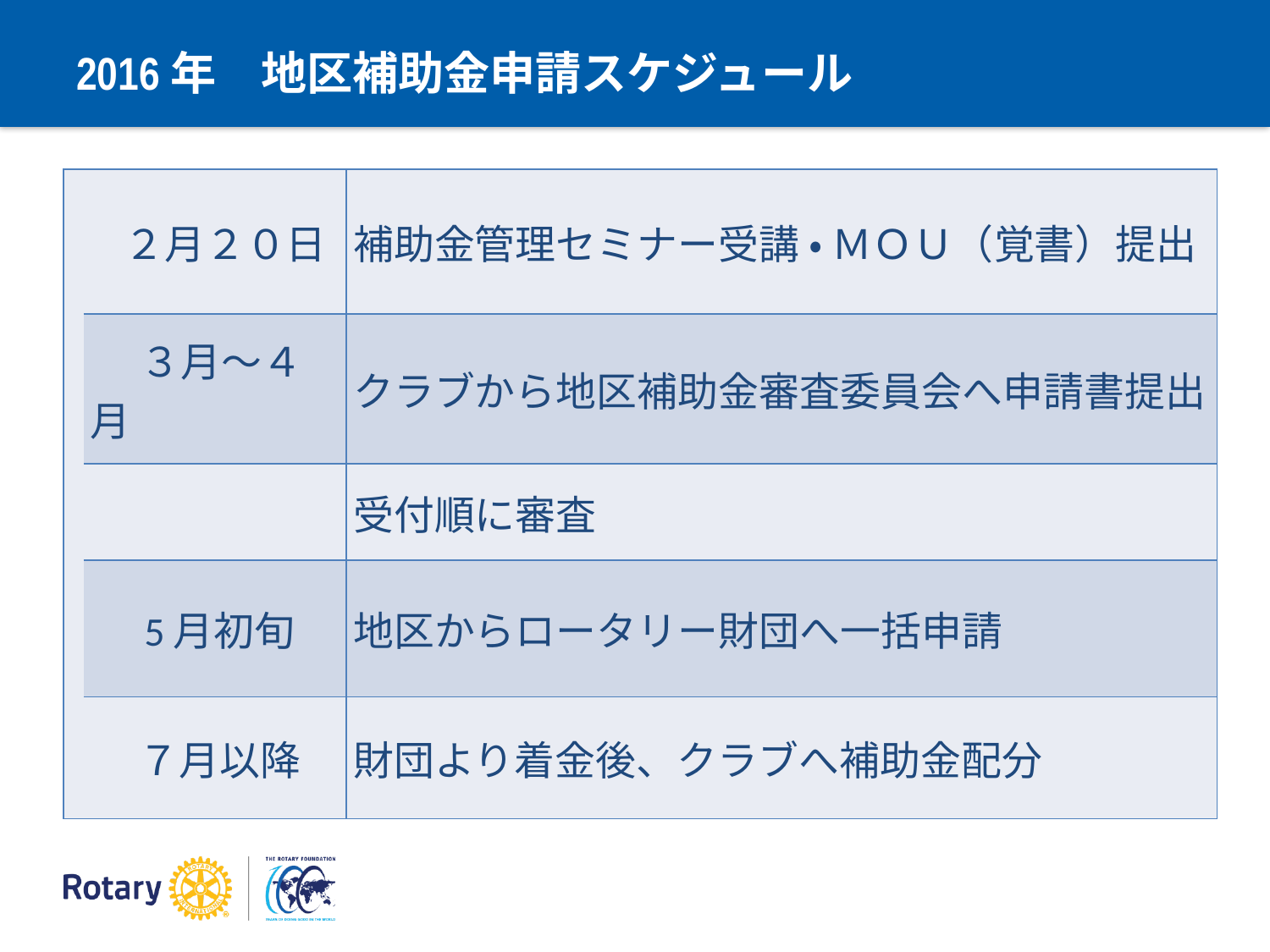

# 2016年　地区補助金申請スケジュール
|  | ２月２０日 | 補助金管理セミナー受講 ・ ＭＯＵ（覚書）提出 |
| --- | --- | --- |
|  | ３月～４月 | クラブから地区補助金審査委員会へ申請書提出 |
|  |  | 受付順に審査 |
|  | 5月初旬 | 地区からロータリー財団へ一括申請 |
|  | ７月以降 | 財団より着金後、クラブへ補助金配分 |